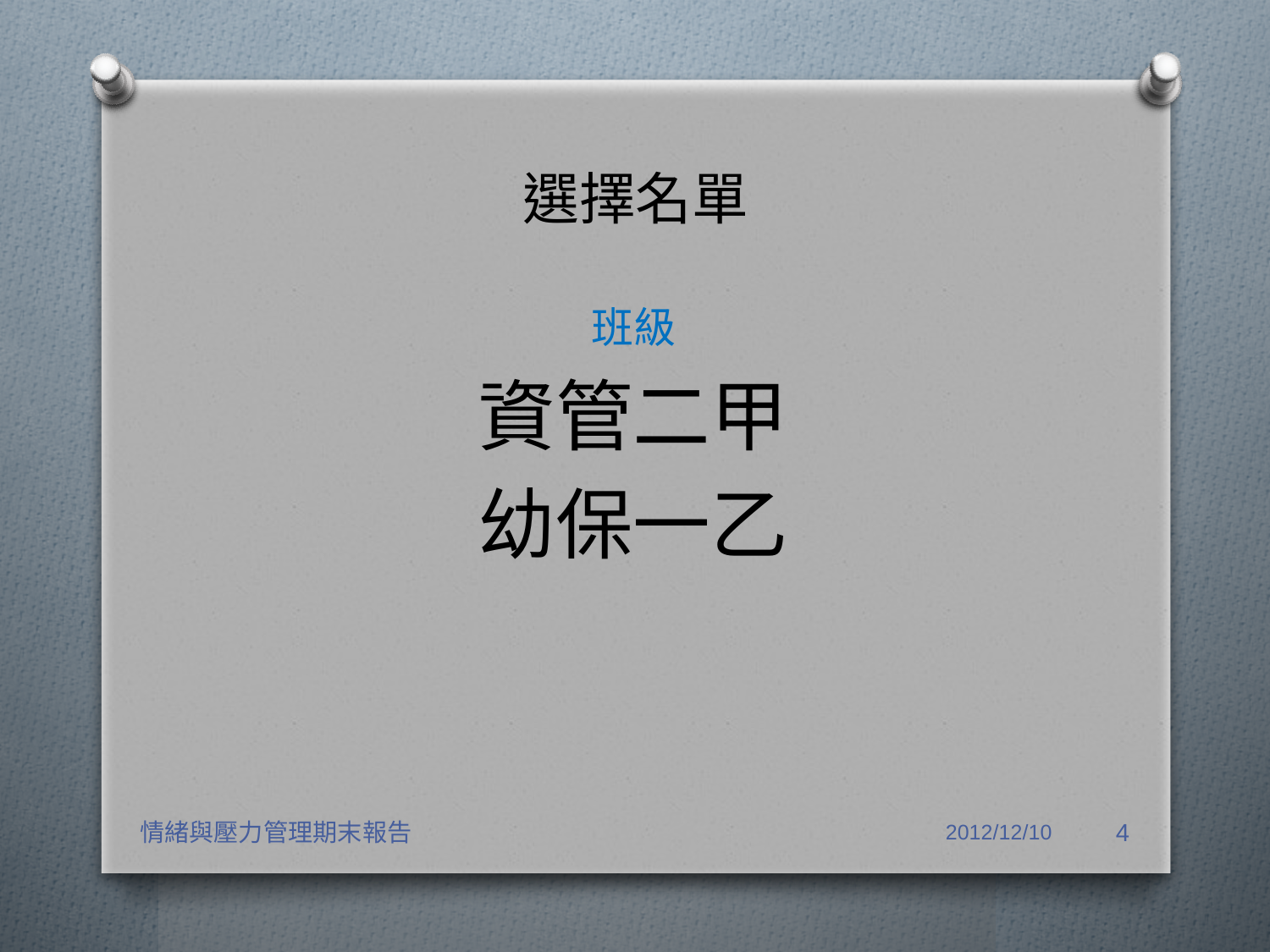

# 選擇名單
班級
資管二甲
幼保一乙
情緒與壓力管理期末報告
2012/12/10
4